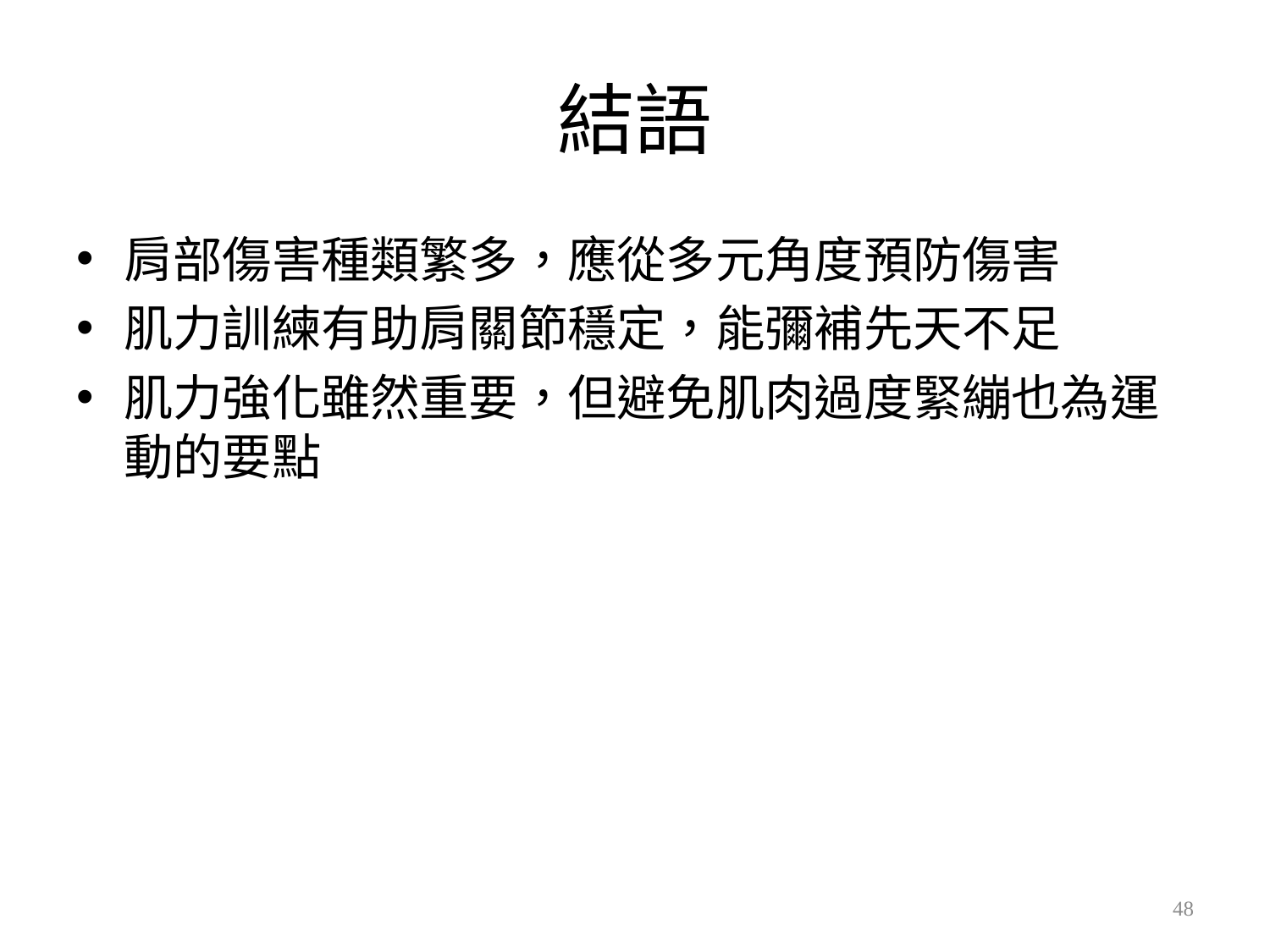

# 結語
肩部傷害種類繁多，應從多元角度預防傷害
肌力訓練有助肩關節穩定，能彌補先天不足
肌力強化雖然重要，但避免肌肉過度緊繃也為運動的要點

48